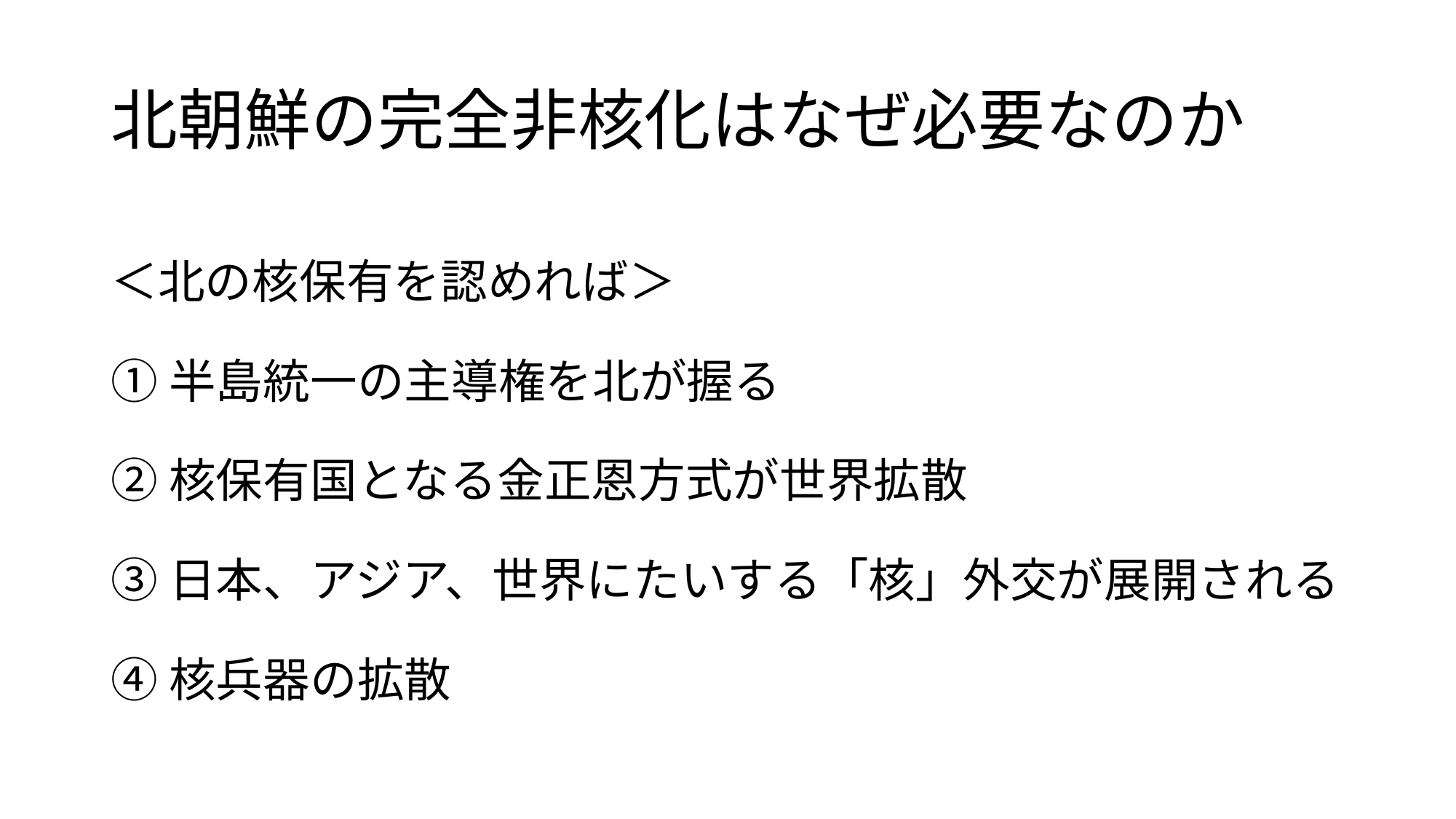

# 北朝鮮の完全非核化はなぜ必要なのか
＜北の核保有を認めれば＞
①半島統一の主導権を北が握る
②核保有国となる金正恩方式が世界拡散
③日本、アジア、世界にたいする「核」外交が展開される
④核兵器の拡散